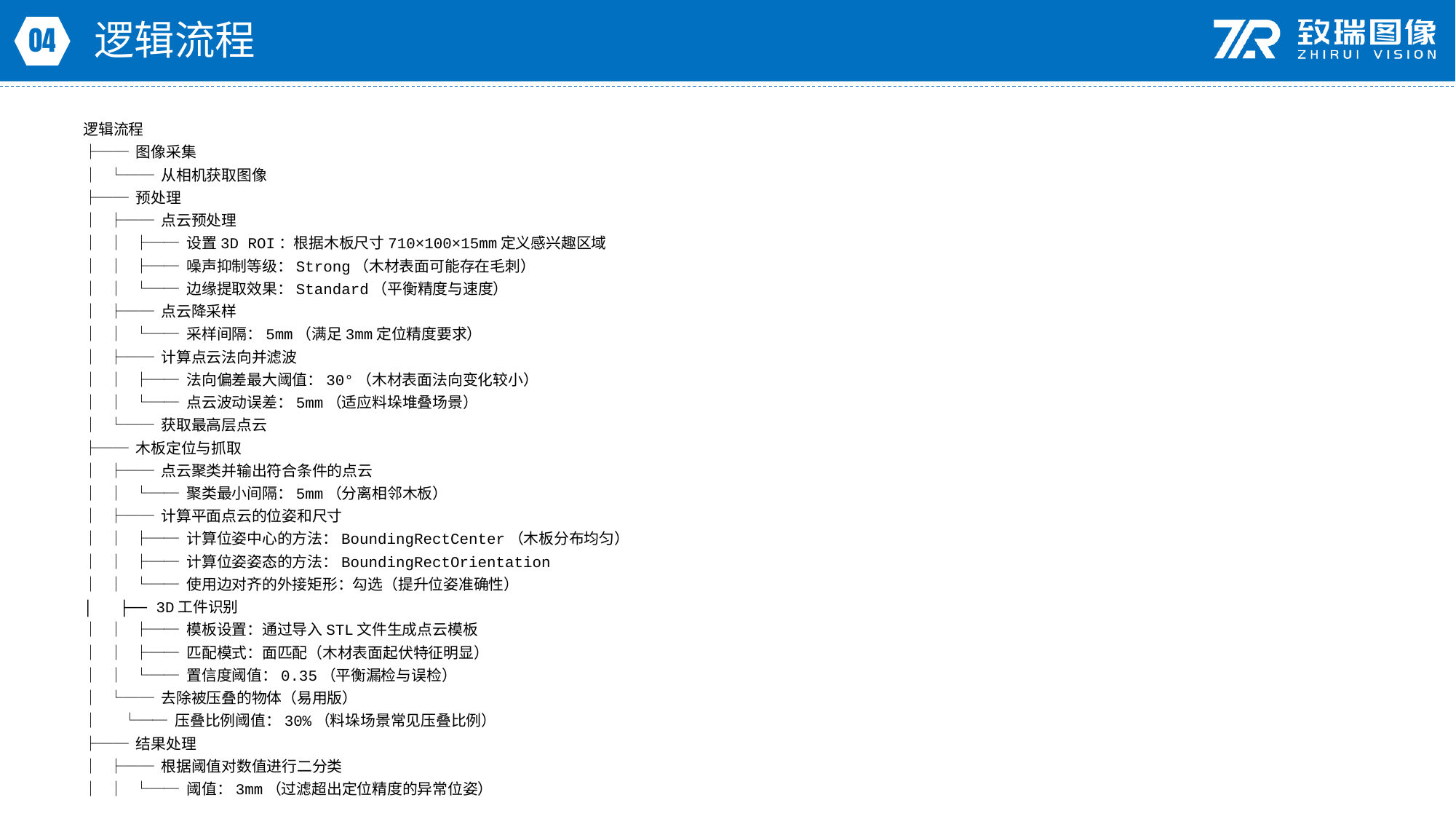

逻辑流程
04

逻辑流程
├── 图像采集
│   └── 从相机获取图像
├── 预处理
│   ├── 点云预处理
│   │   ├── 设置3D ROI：根据木板尺寸710×100×15mm定义感兴趣区域
│   │   ├── 噪声抑制等级：Strong（木材表面可能存在毛刺）
│   │   └── 边缘提取效果：Standard（平衡精度与速度）
│   ├── 点云降采样
│   │   └── 采样间隔：5mm（满足3mm定位精度要求）
│   ├── 计算点云法向并滤波
│   │   ├── 法向偏差最大阈值：30°（木材表面法向变化较小）
│   │   └── 点云波动误差：5mm（适应料垛堆叠场景）
│   └── 获取最高层点云
├── 木板定位与抓取
│   ├── 点云聚类并输出符合条件的点云
│   │   └── 聚类最小间隔：5mm（分离相邻木板）
│   ├── 计算平面点云的位姿和尺寸
│   │   ├── 计算位姿中心的方法：BoundingRectCenter（木板分布均匀）
│   │   ├── 计算位姿姿态的方法：BoundingRectOrientation
│   │   └── 使用边对齐的外接矩形：勾选（提升位姿准确性）
│   ├── 3D工件识别
│   │   ├── 模板设置：通过导入STL文件生成点云模板
│   │   ├── 匹配模式：面匹配（木材表面起伏特征明显）
│   │   └── 置信度阈值：0.35（平衡漏检与误检）
│   └── 去除被压叠的物体（易用版）
│       └── 压叠比例阈值：30%（料垛场景常见压叠比例）
├── 结果处理
│   ├── 根据阈值对数值进行二分类
│   │   └── 阈值：3mm（过滤超出定位精度的异常位姿）